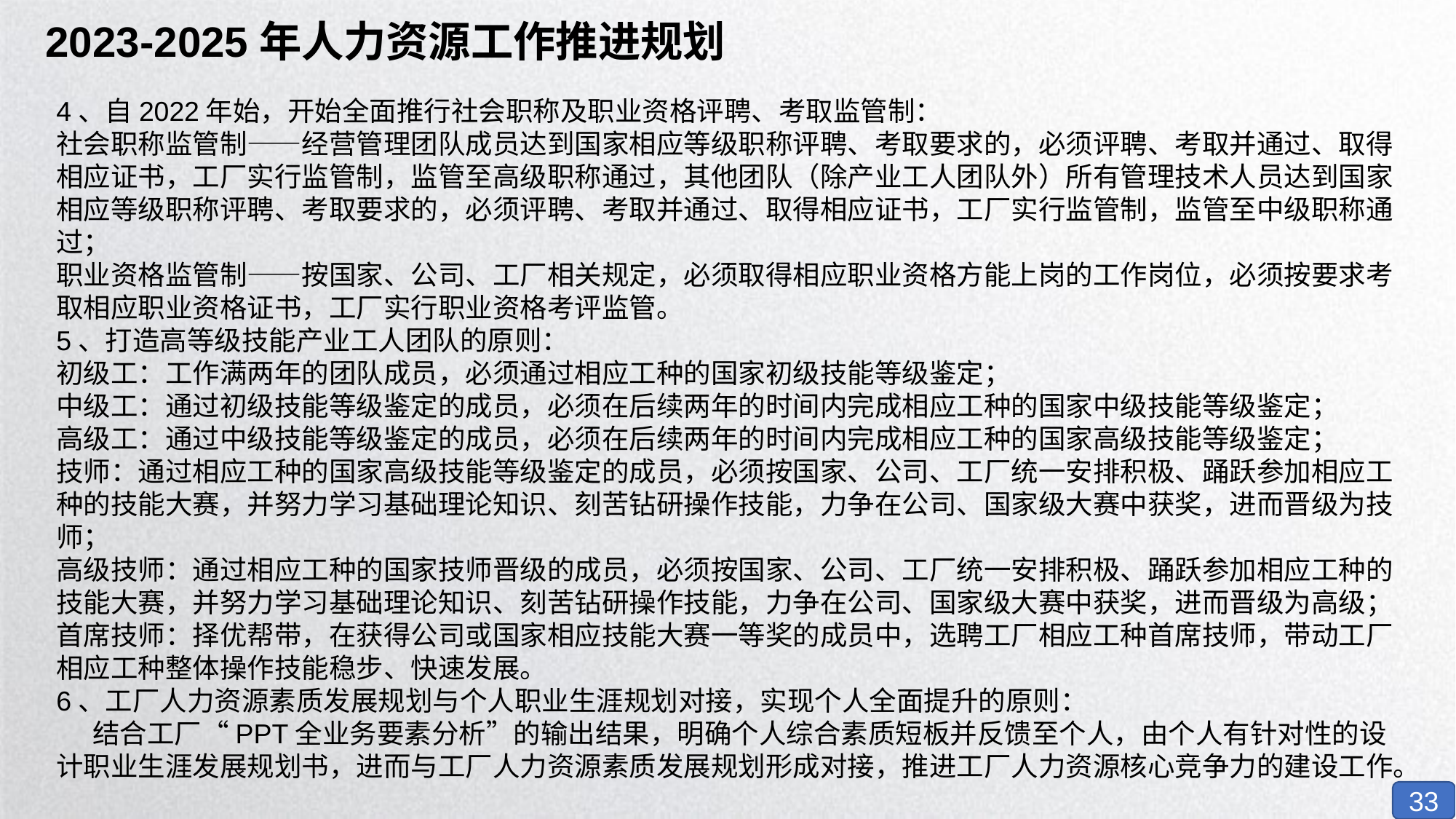

2023-2025年人力资源工作推进规划
4、自2022年始，开始全面推行社会职称及职业资格评聘、考取监管制：社会职称监管制——经营管理团队成员达到国家相应等级职称评聘、考取要求的，必须评聘、考取并通过、取得相应证书，工厂实行监管制，监管至高级职称通过，其他团队（除产业工人团队外）所有管理技术人员达到国家相应等级职称评聘、考取要求的，必须评聘、考取并通过、取得相应证书，工厂实行监管制，监管至中级职称通过；职业资格监管制——按国家、公司、工厂相关规定，必须取得相应职业资格方能上岗的工作岗位，必须按要求考取相应职业资格证书，工厂实行职业资格考评监管。5、打造高等级技能产业工人团队的原则：初级工：工作满两年的团队成员，必须通过相应工种的国家初级技能等级鉴定；中级工：通过初级技能等级鉴定的成员，必须在后续两年的时间内完成相应工种的国家中级技能等级鉴定；高级工：通过中级技能等级鉴定的成员，必须在后续两年的时间内完成相应工种的国家高级技能等级鉴定；技师：通过相应工种的国家高级技能等级鉴定的成员，必须按国家、公司、工厂统一安排积极、踊跃参加相应工种的技能大赛，并努力学习基础理论知识、刻苦钻研操作技能，力争在公司、国家级大赛中获奖，进而晋级为技师；高级技师：通过相应工种的国家技师晋级的成员，必须按国家、公司、工厂统一安排积极、踊跃参加相应工种的技能大赛，并努力学习基础理论知识、刻苦钻研操作技能，力争在公司、国家级大赛中获奖，进而晋级为高级；首席技师：择优帮带，在获得公司或国家相应技能大赛一等奖的成员中，选聘工厂相应工种首席技师，带动工厂相应工种整体操作技能稳步、快速发展。6、工厂人力资源素质发展规划与个人职业生涯规划对接，实现个人全面提升的原则：结合工厂“PPT全业务要素分析”的输出结果，明确个人综合素质短板并反馈至个人，由个人有针对性的设计职业生涯发展规划书，进而与工厂人力资源素质发展规划形成对接，推进工厂人力资源核心竞争力的建设工作。
33